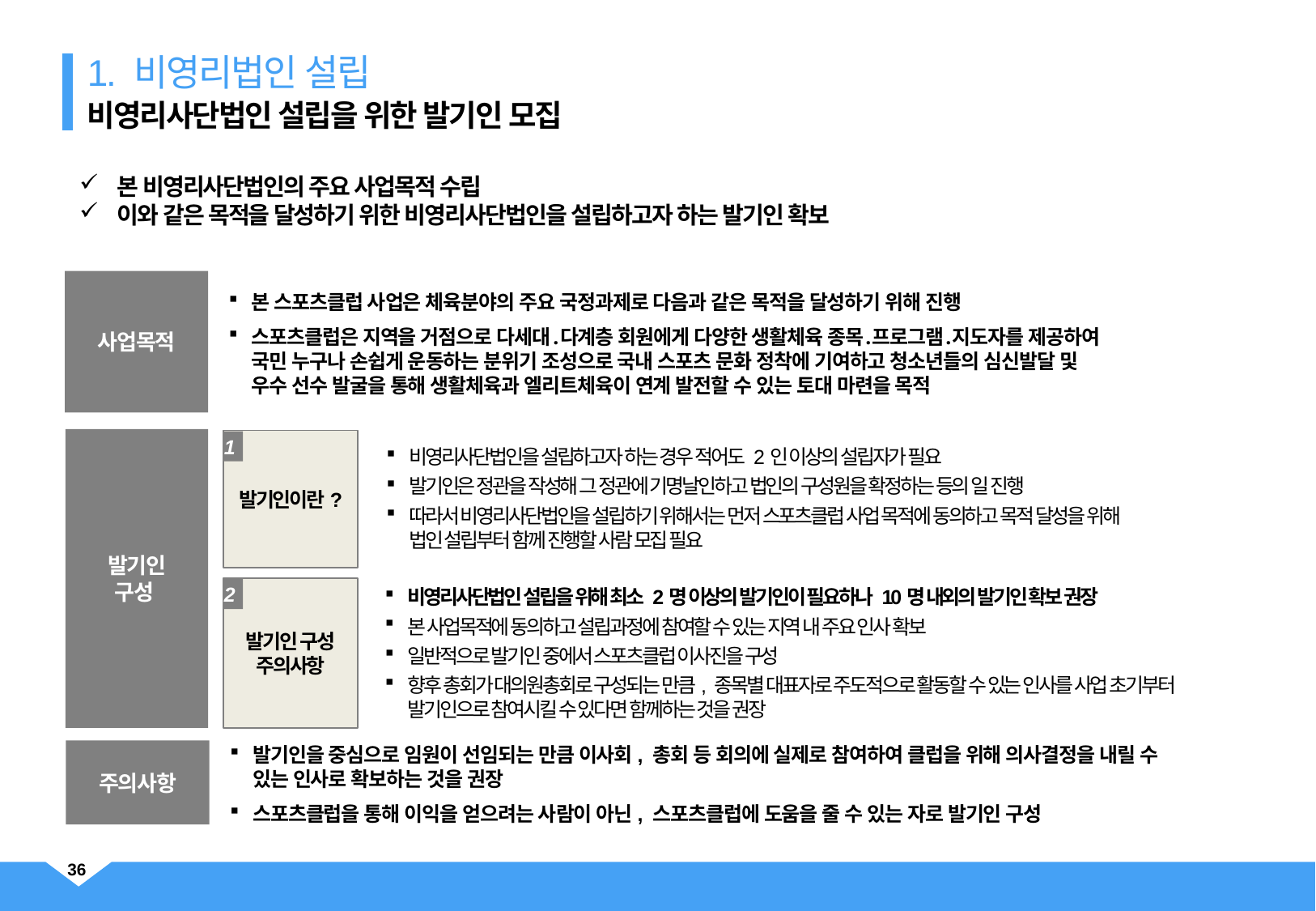

1. 비영리법인 설립
비영리사단법인 설립을 위한 발기인 모집
본 비영리사단법인의 주요 사업목적 수립
이와 같은 목적을 달성하기 위한 비영리사단법인을 설립하고자 하는 발기인 확보
사업목적
본 스포츠클럽 사업은 체육분야의 주요 국정과제로 다음과 같은 목적을 달성하기 위해 진행
스포츠클럽은 지역을 거점으로 다세대․다계층 회원에게 다양한 생활체육 종목․프로그램․지도자를 제공하여
국민 누구나 손쉽게 운동하는 분위기 조성으로 국내 스포츠 문화 정착에 기여하고 청소년들의 심신발달 및
우수 선수 발굴을 통해 생활체육과 엘리트체육이 연계 발전할 수 있는 토대 마련을 목적
비영리사단법인을 설립하고자 하는 경우 적어도 2인 이상의 설립자가 필요
발기인은 정관을 작성해 그 정관에 기명날인하고 법인의 구성원을 확정하는 등의 일 진행
따라서 비영리사단법인을 설립하기 위해서는 먼저 스포츠클럽 사업 목적에 동의하고 목적 달성을 위해
법인 설립부터 함께 진행할 사람 모집 필요
발기인
구성
발기인이란?
1
비영리사단법인 설립을 위해 최소 2명 이상의 발기인이 필요하나 10명 내외의 발기인 확보 권장
본 사업목적에 동의하고 설립과정에 참여할 수 있는 지역 내 주요 인사 확보
일반적으로 발기인 중에서 스포츠클럽 이사진을 구성
향후 총회가 대의원총회로 구성되는 만큼, 종목별 대표자로 주도적으로 활동할 수 있는 인사를 사업 초기부터 발기인으로 참여시킬 수 있다면 함께하는 것을 권장
발기인 구성
주의사항
2
주의사항
발기인을 중심으로 임원이 선임되는 만큼 이사회, 총회 등 회의에 실제로 참여하여 클럽을 위해 의사결정을 내릴 수
있는 인사로 확보하는 것을 권장
스포츠클럽을 통해 이익을 얻으려는 사람이 아닌, 스포츠클럽에 도움을 줄 수 있는 자로 발기인 구성